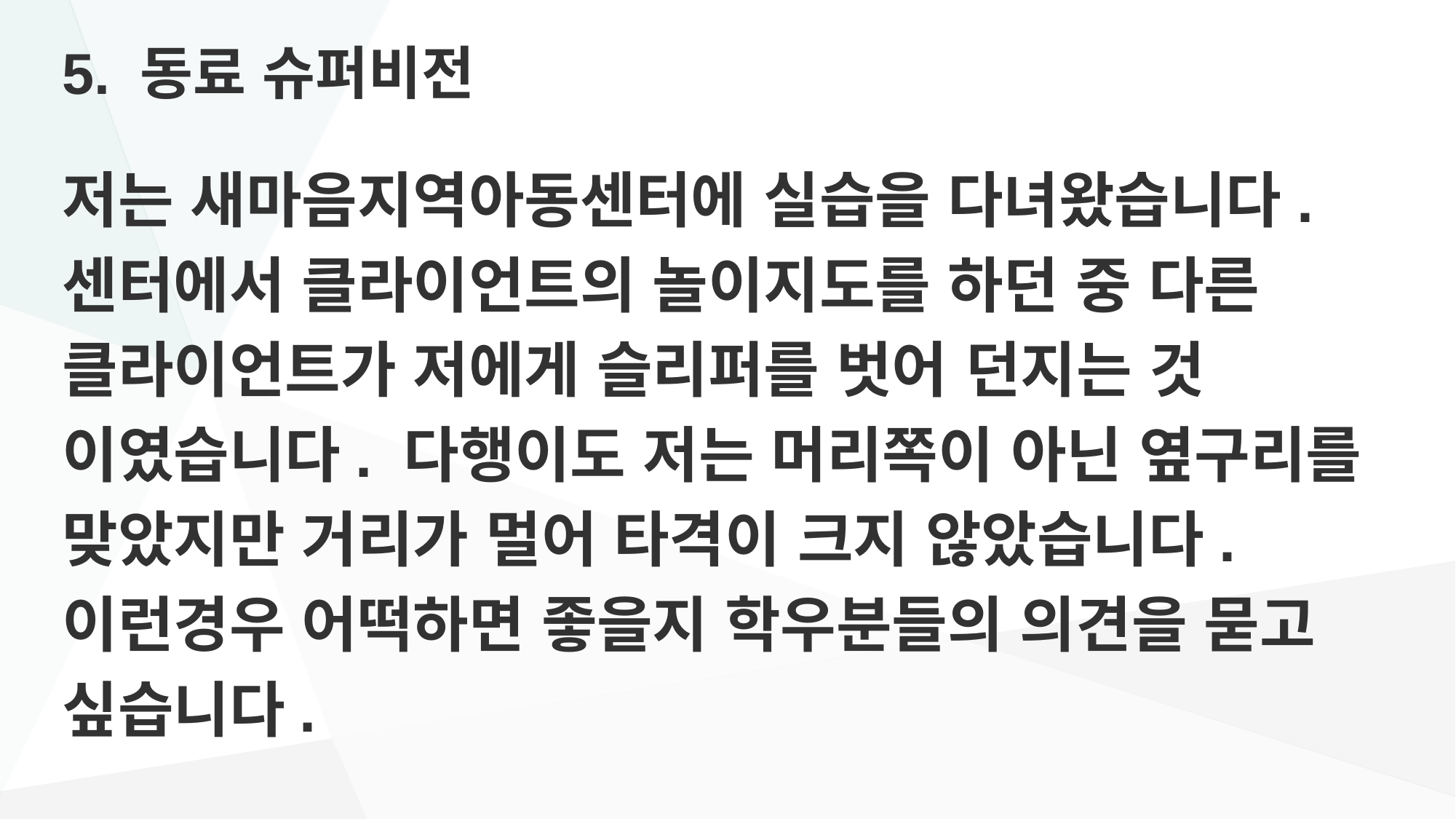

# 5. 동료 슈퍼비전
저는 새마음지역아동센터에 실습을 다녀왔습니다.
센터에서 클라이언트의 놀이지도를 하던 중 다른
클라이언트가 저에게 슬리퍼를 벗어 던지는 것
이였습니다. 다행이도 저는 머리쪽이 아닌 옆구리를
맞았지만 거리가 멀어 타격이 크지 않았습니다.
이런경우 어떡하면 좋을지 학우분들의 의견을 묻고
싶습니다.